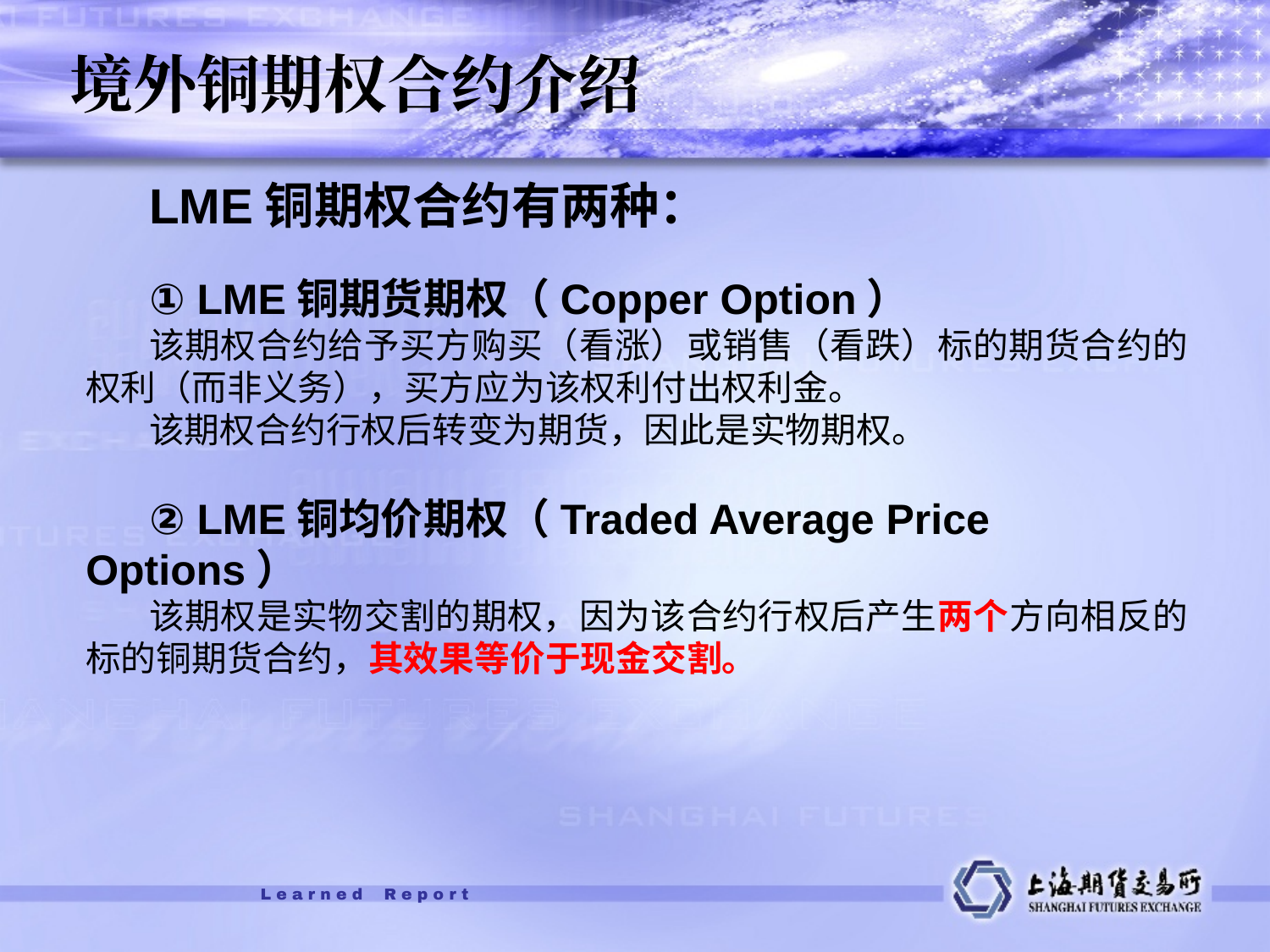

# 境外铜期权合约介绍
LME铜期权合约有两种：

① LME铜期货期权（Copper Option）
该期权合约给予买方购买（看涨）或销售（看跌）标的期货合约的权利（而非义务），买方应为该权利付出权利金。
该期权合约行权后转变为期货，因此是实物期权。

② LME铜均价期权（Traded Average Price Options）
该期权是实物交割的期权，因为该合约行权后产生两个方向相反的标的铜期货合约，其效果等价于现金交割。